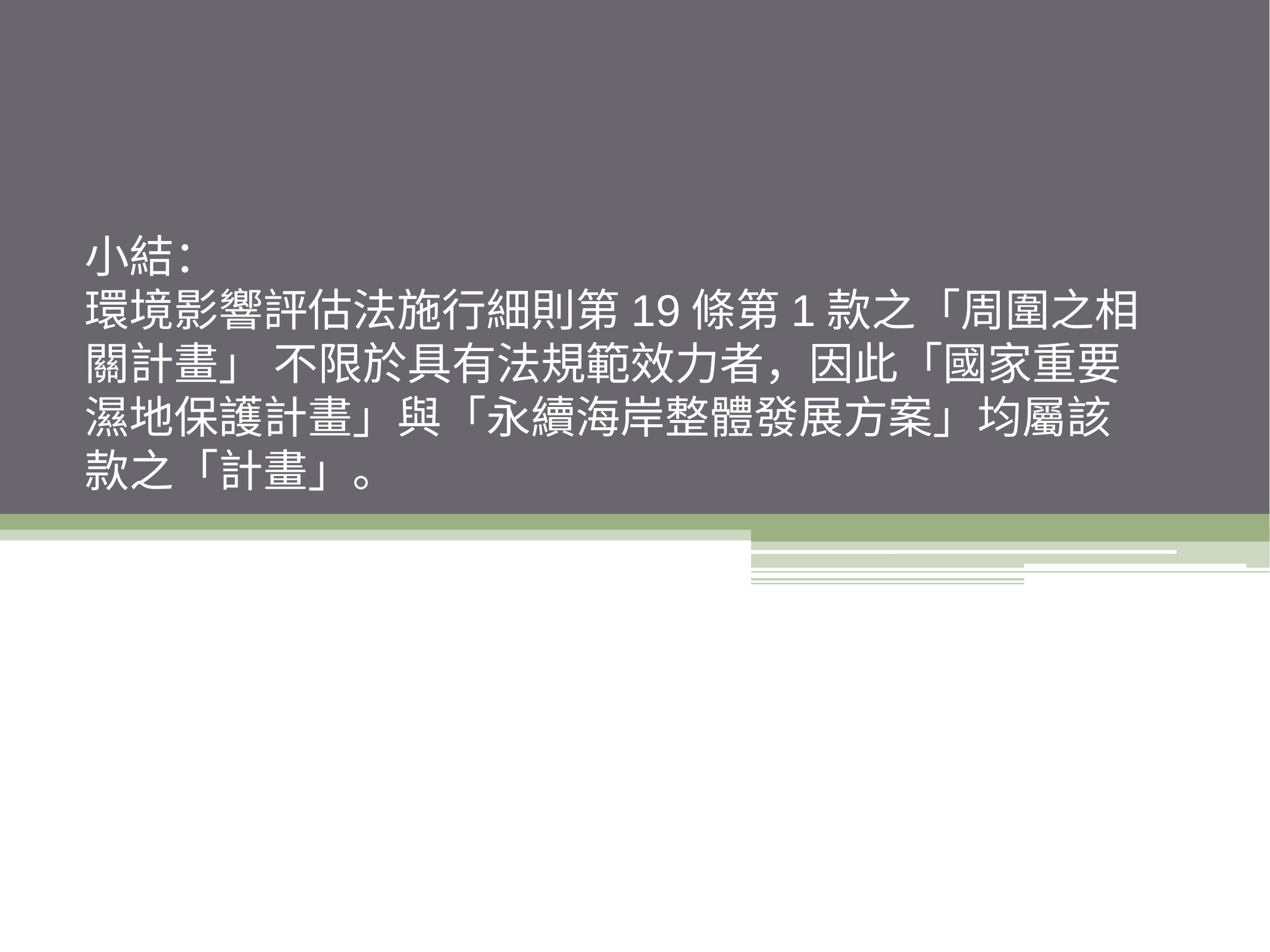

# 小結： 環境影響評估法施行細則第19條第1款之「周圍之相關計畫」 不限於具有法規範效力者，因此「國家重要濕地保護計畫」與「永續海岸整體發展方案」均屬該款之「計畫」。